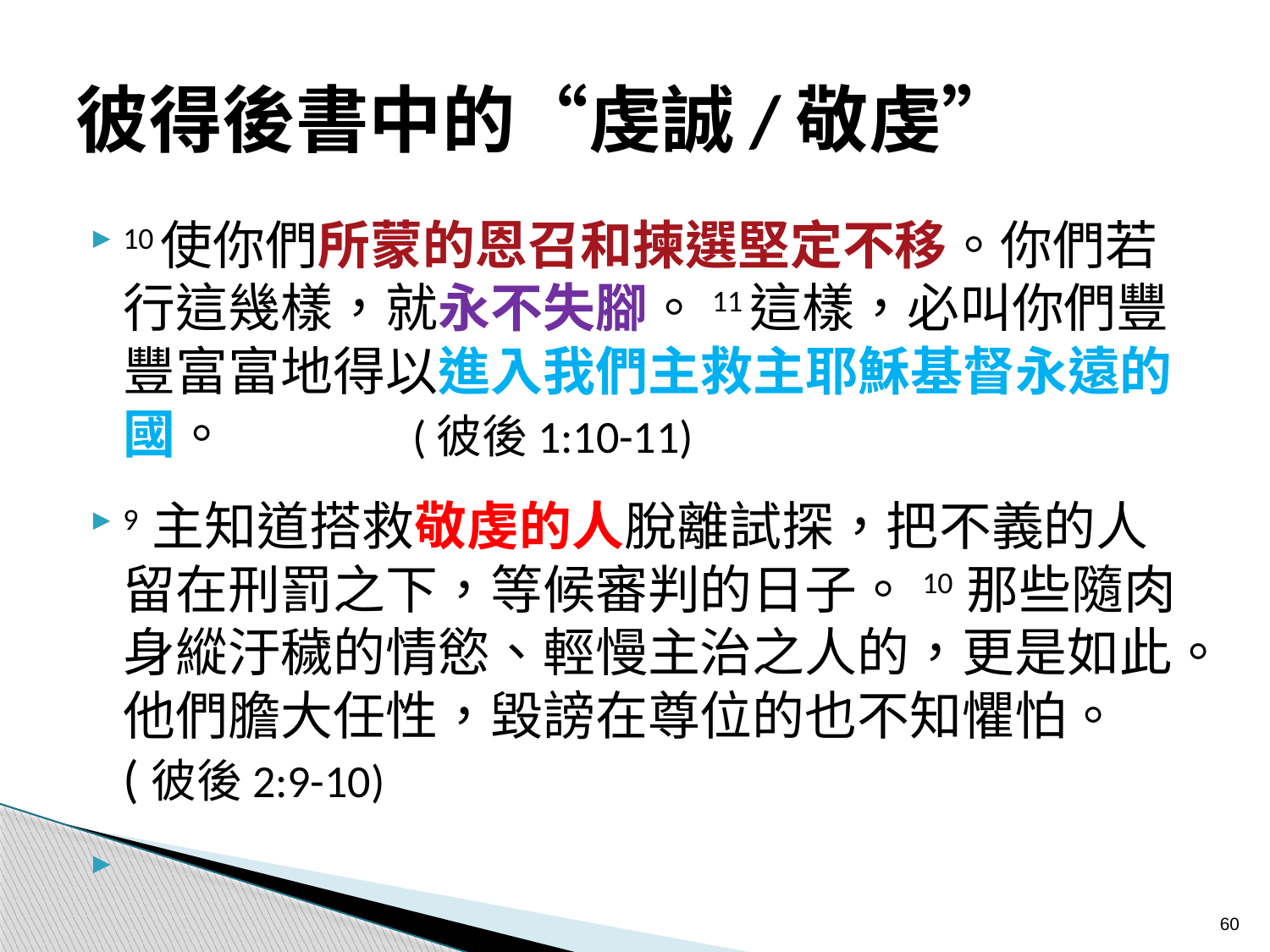

# 彼得後書中的“虔誠/敬虔”
10使你們所蒙的恩召和揀選堅定不移。你們若行這幾樣，就永不失腳。11這樣，必叫你們豐豐富富地得以進入我們主救主耶穌基督永遠的國。	(彼後1:10-11)
9 主知道搭救敬虔的人脫離試探，把不義的人留在刑罰之下，等候審判的日子。10 那些隨肉身縱汙穢的情慾、輕慢主治之人的，更是如此。他們膽大任性，毀謗在尊位的也不知懼怕。	(彼後2:9-10)

60